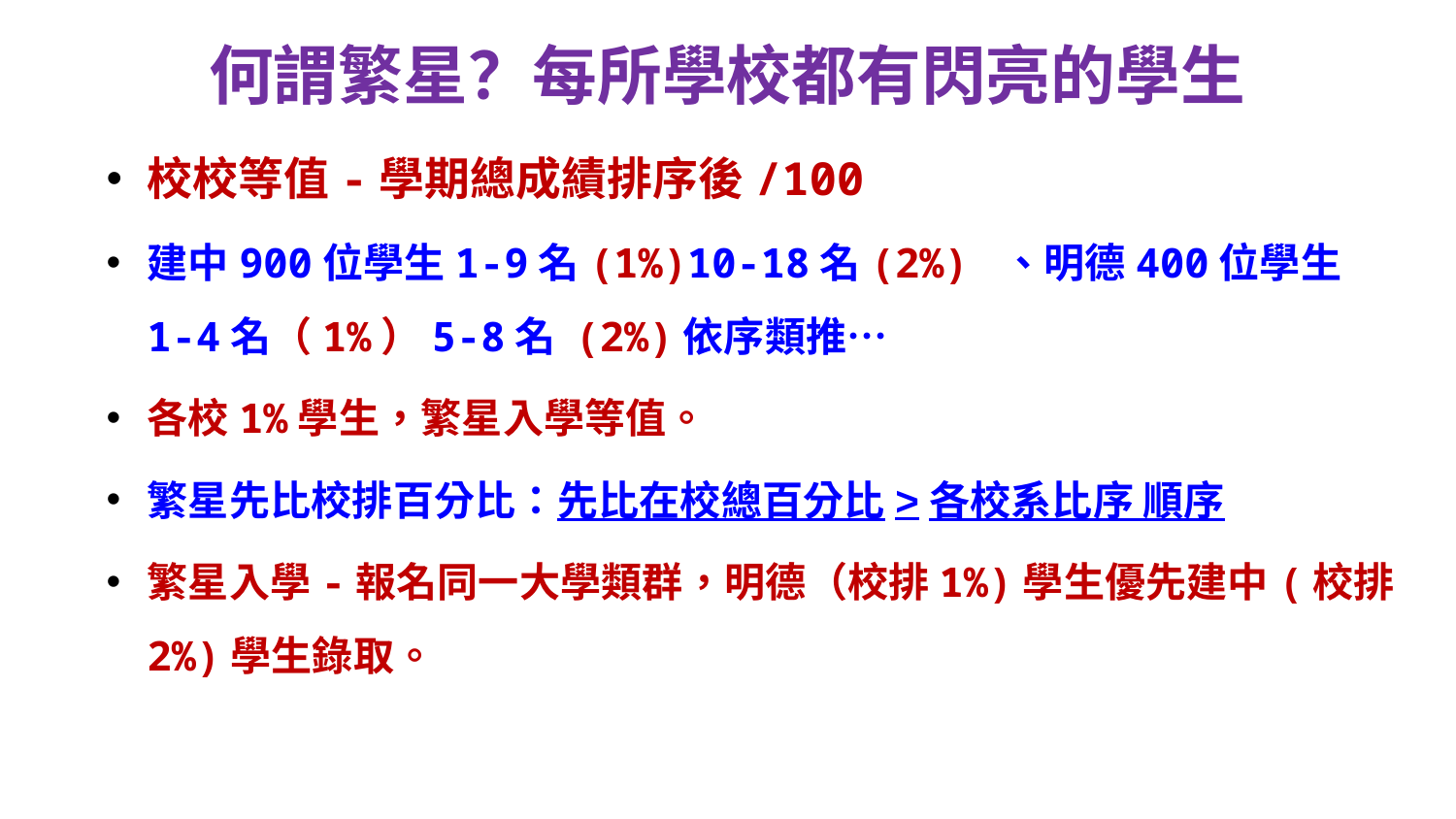

# 何謂繁星？每所學校都有閃亮的學生
校校等值-學期總成績排序後/100
建中900位學生1-9名(1%)10-18名(2%) 、明德400位學生1-4名（1%）5-8名 (2%)依序類推…
各校1%學生，繁星入學等值。
繁星先比校排百分比：先比在校總百分比>各校系比序 順序
繁星入學-報名同一大學類群，明德（校排1%)學生優先建中(校排2%)學生錄取。